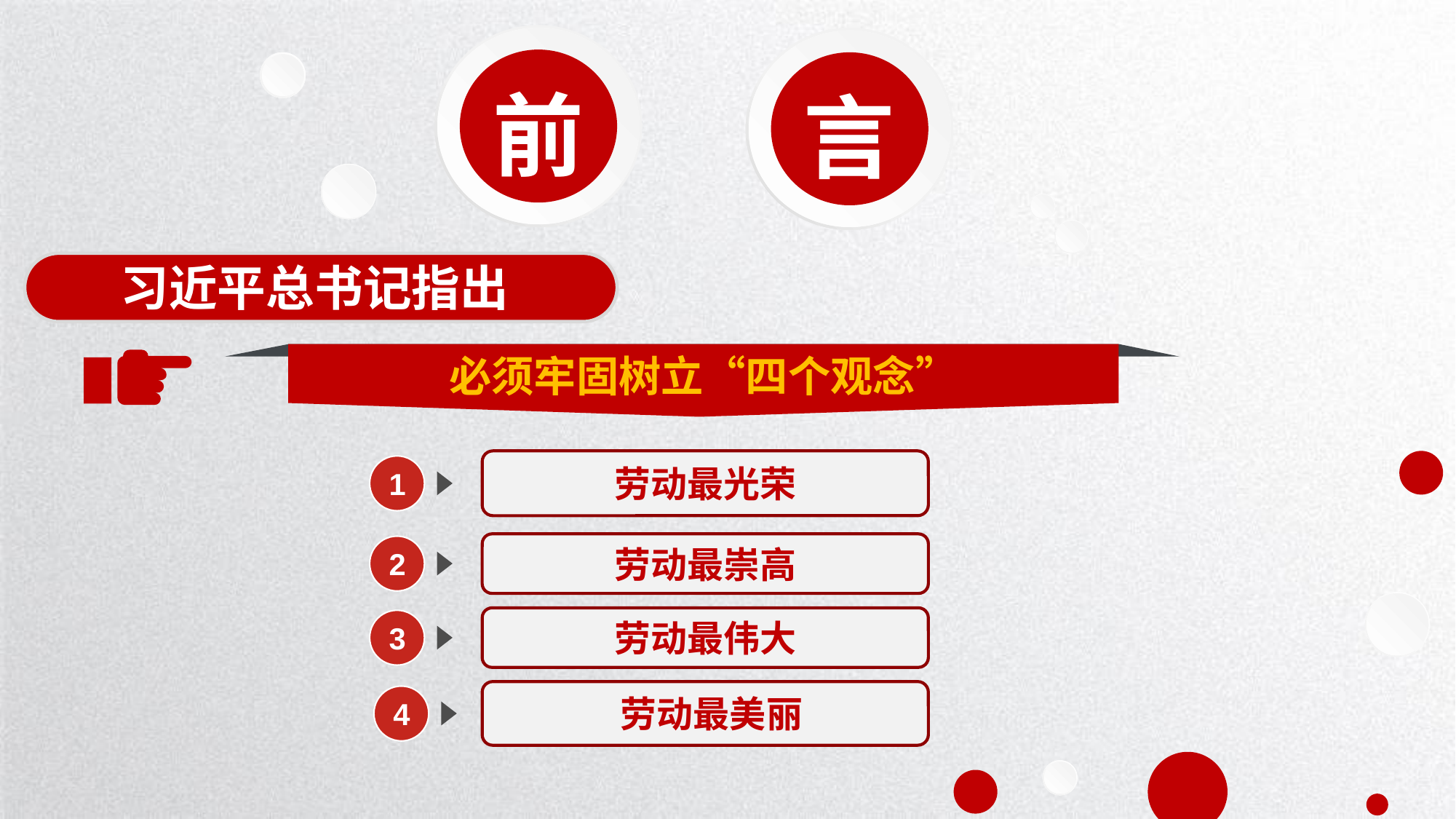

前

言

习近平总书记指出

必须牢固树立“四个观念”

劳动最光荣

1

劳动最崇高

2

劳动最伟大

3

 劳动最美丽

4